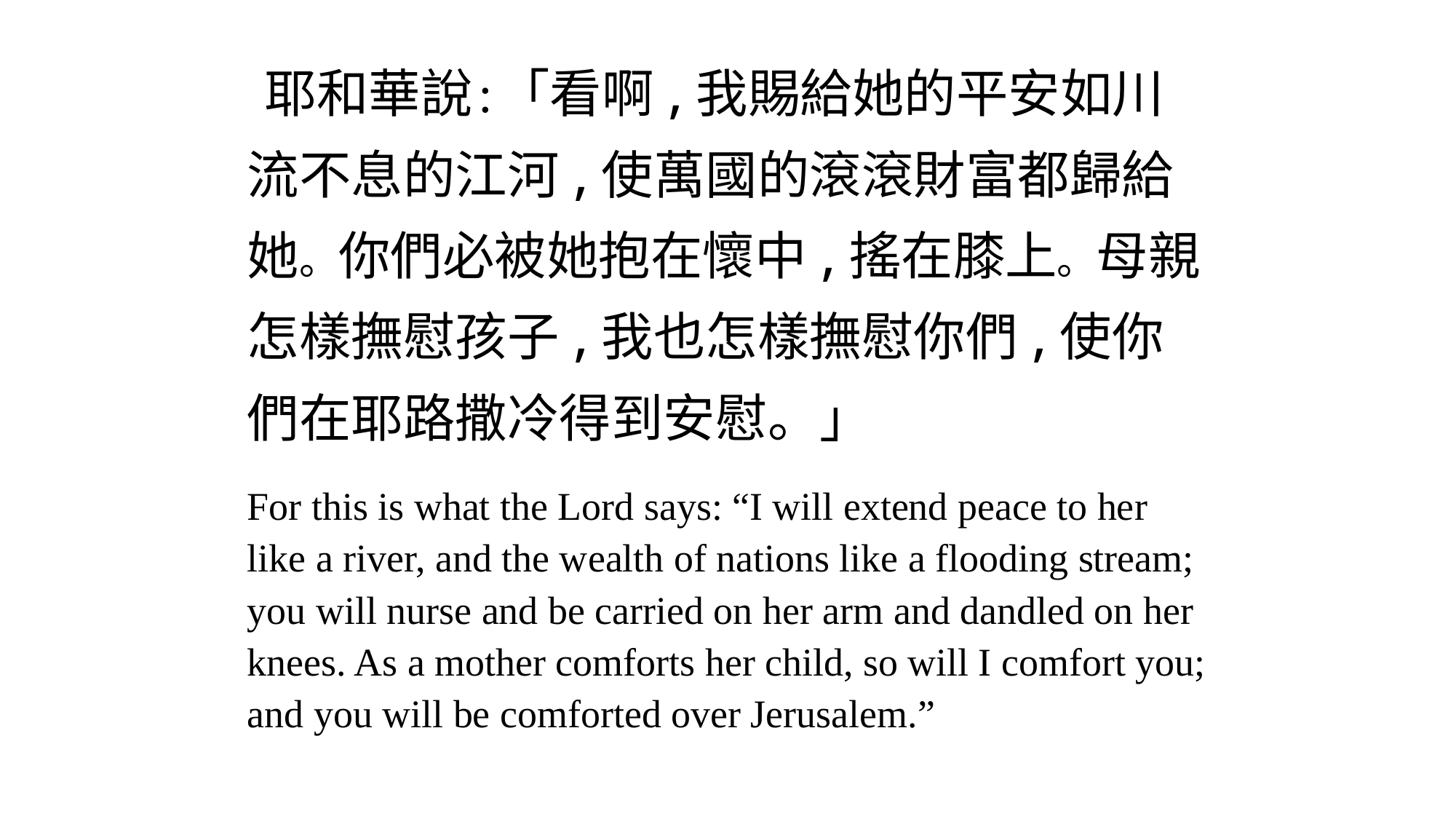

耶和華說:「看啊,我賜給她的平安如川流不息的江河,使萬國的滾滾財富都歸給她。你們必被她抱在懷中,搖在膝上。母親怎樣撫慰孩子,我也怎樣撫慰你們,使你們在耶路撒冷得到安慰。」

For this is what the Lord says: “I will extend peace to her like a river, and the wealth of nations like a flooding stream; you will nurse and be carried on her arm and dandled on her knees. As a mother comforts her child, so will I comfort you; and you will be comforted over Jerusalem.”